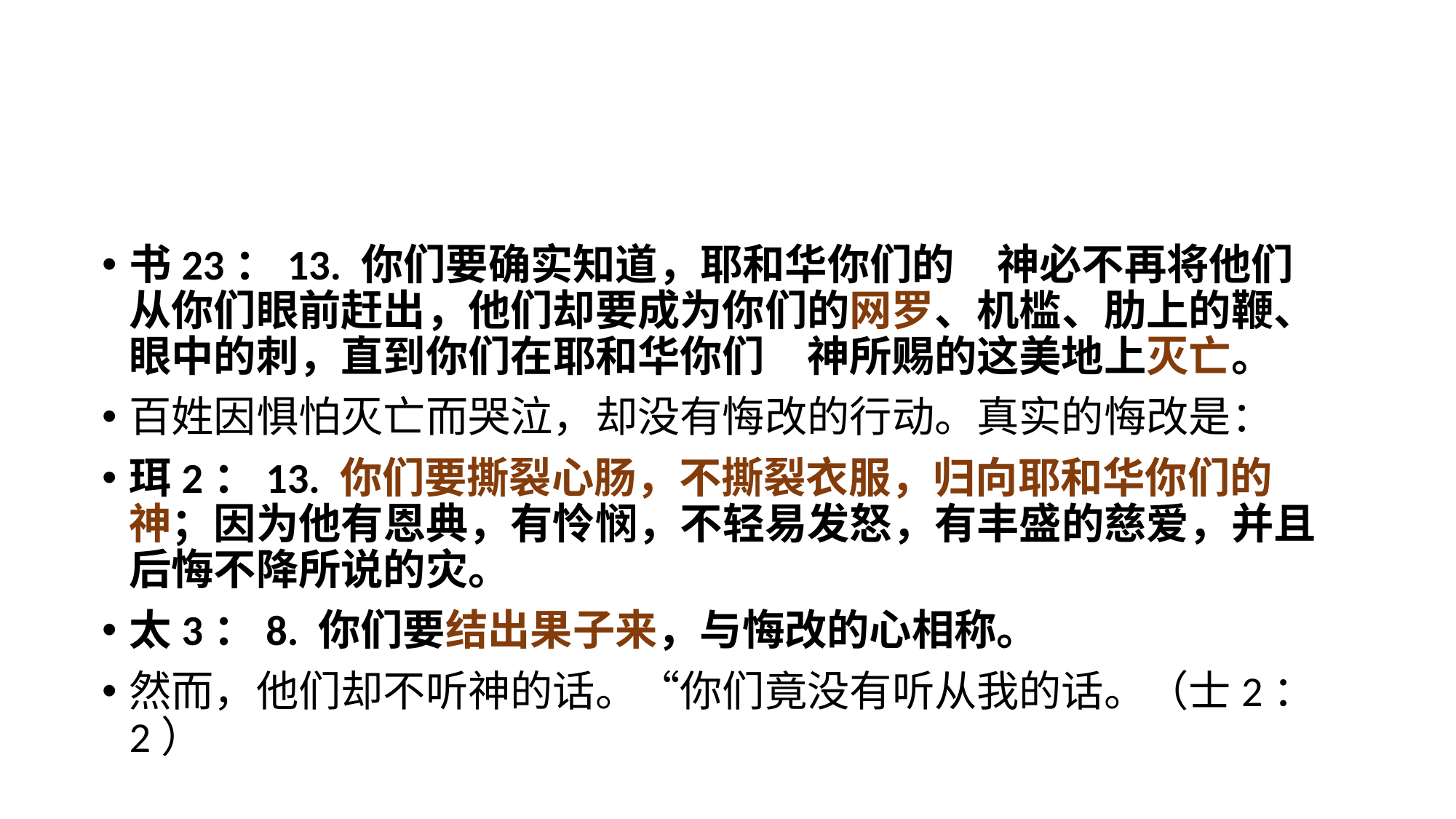

书23：13. 你们要确实知道，耶和华你们的　神必不再将他们从你们眼前赶出，他们却要成为你们的网罗、机槛、肋上的鞭、眼中的刺，直到你们在耶和华你们　神所赐的这美地上灭亡。
百姓因惧怕灭亡而哭泣，却没有悔改的行动。真实的悔改是：
珥2：13. 你们要撕裂心肠，不撕裂衣服，归向耶和华你们的　神；因为他有恩典，有怜悯，不轻易发怒，有丰盛的慈爱，并且后悔不降所说的灾。
太3：8. 你们要结出果子来，与悔改的心相称。
然而，他们却不听神的话。“你们竟没有听从我的话。（士2：2）